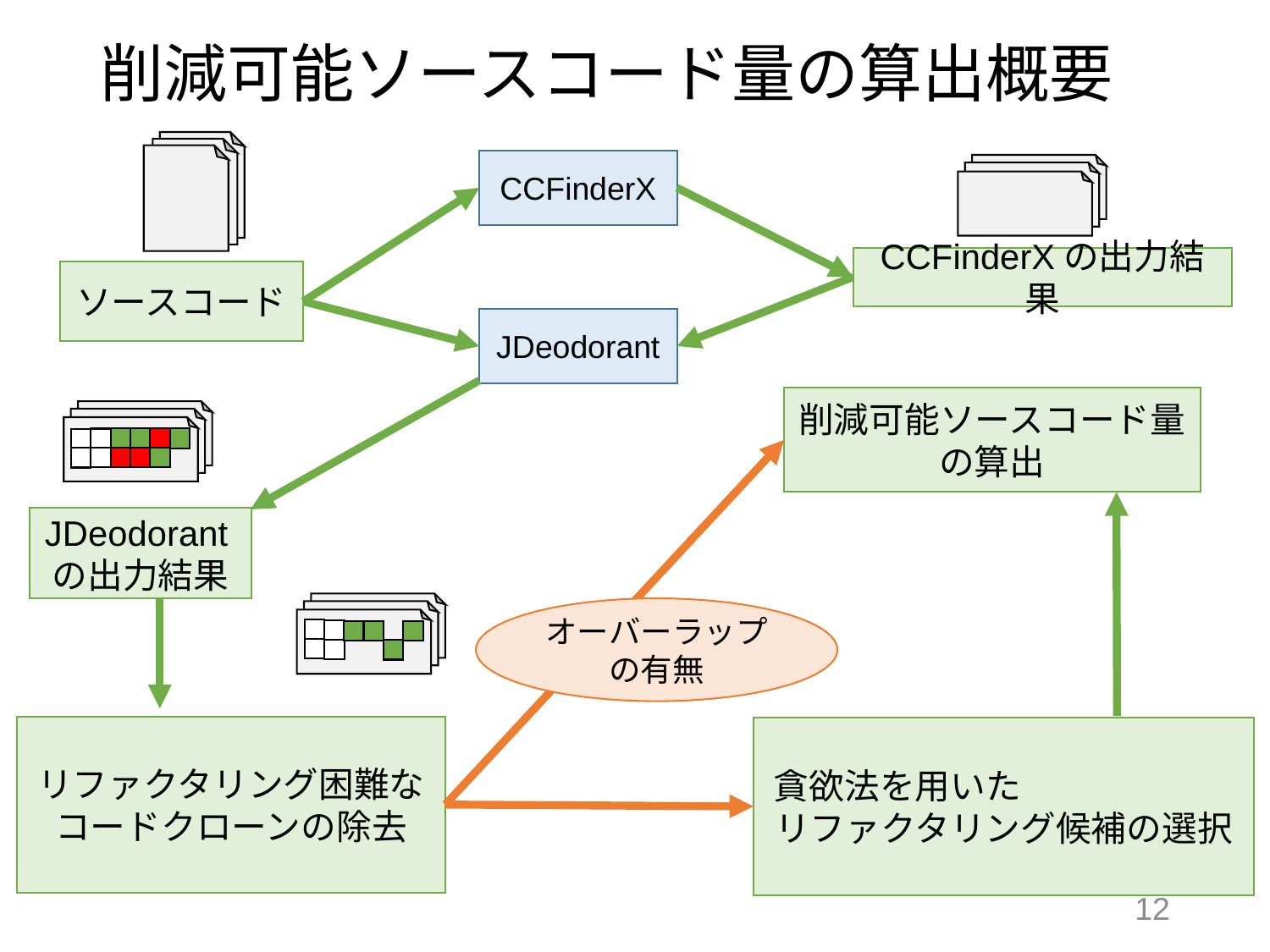

# 削減可能ソースコード量の算出概要

CCFinderX

CCFinderXの出力結果
ソースコード
JDeodorant
削減可能ソースコード量の算出

JDeodorantの出力結果

オーバーラップの有無

リファクタリング困難なコードクローンの除去
貪欲法を用いた　　　　　　リファクタリング候補の選択
12